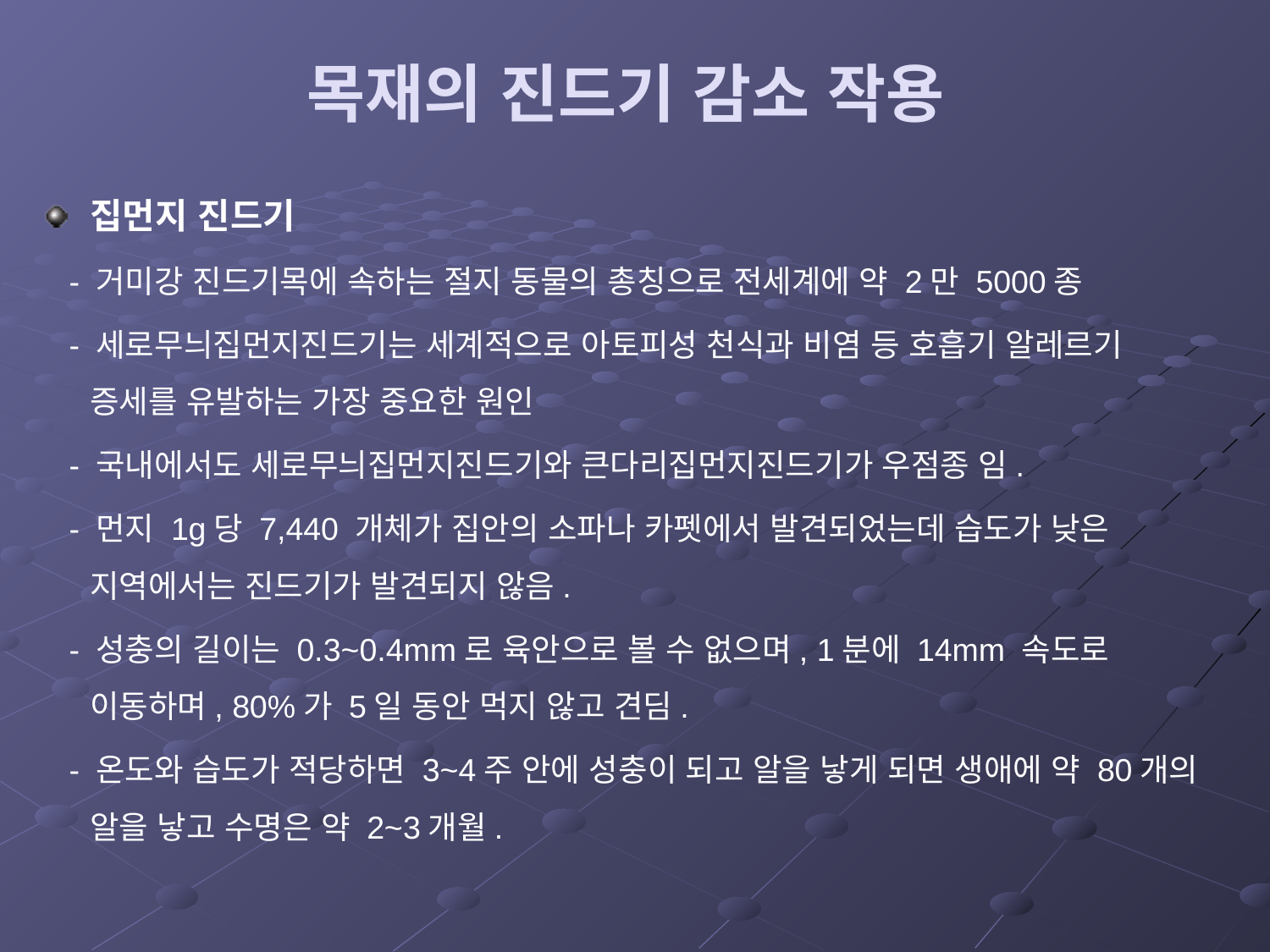

# 목재의 진드기 감소 작용
집먼지 진드기
   - 거미강 진드기목에 속하는 절지 동물의 총칭으로 전세계에 약 2만 5000종
   - 세로무늬집먼지진드기는 세계적으로 아토피성 천식과 비염 등 호흡기 알레르기 증세를 유발하는 가장 중요한 원인
   - 국내에서도 세로무늬집먼지진드기와 큰다리집먼지진드기가 우점종 임.
   - 먼지 1g당 7,440 개체가 집안의 소파나 카펫에서 발견되었는데 습도가 낮은 지역에서는 진드기가 발견되지 않음.
   - 성충의 길이는 0.3~0.4mm로 육안으로 볼 수 없으며, 1분에 14mm 속도로 이동하며, 80%가 5일 동안 먹지 않고 견딤.
   - 온도와 습도가 적당하면 3~4주 안에 성충이 되고 알을 낳게 되면 생애에 약 80개의 알을 낳고 수명은 약 2~3개월.